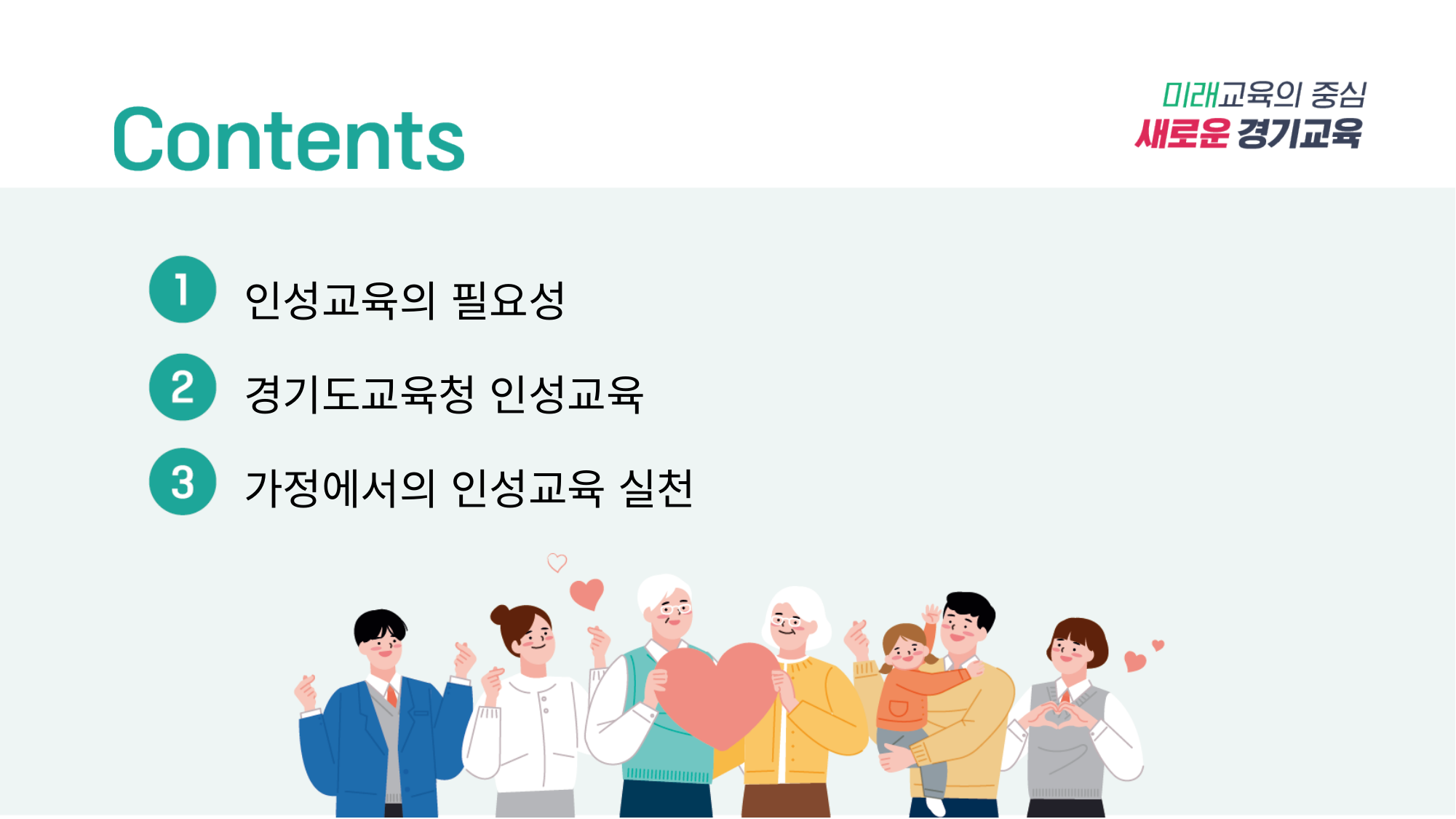

인성교육의 필요성
경기도교육청 인성교육
가정에서의 인성교육 실천